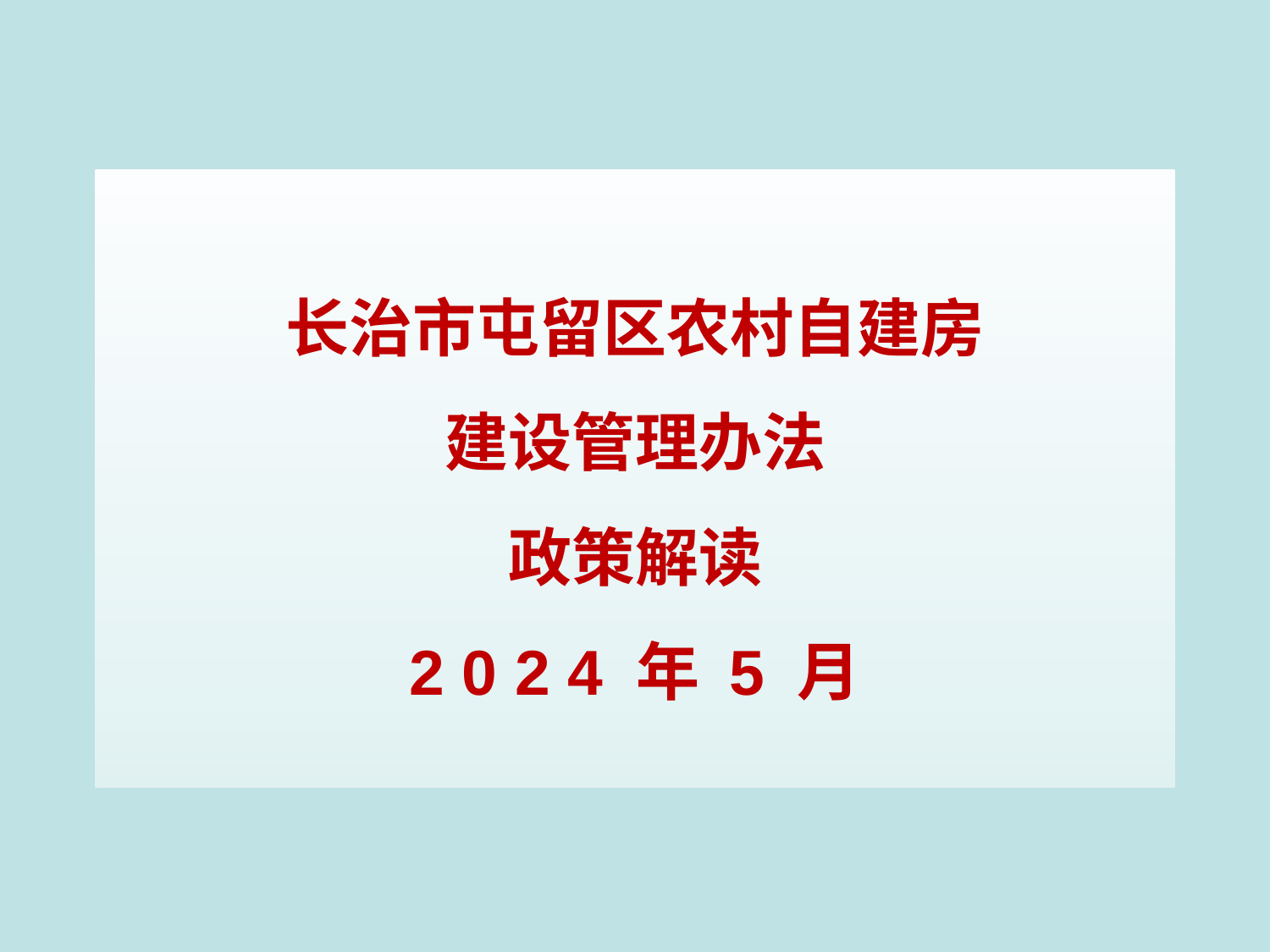

# 长治市屯留区农村自建房 建设管理办法 政策解读 2 0 2 4 年 5 月
2 0 2 3 年 5 月